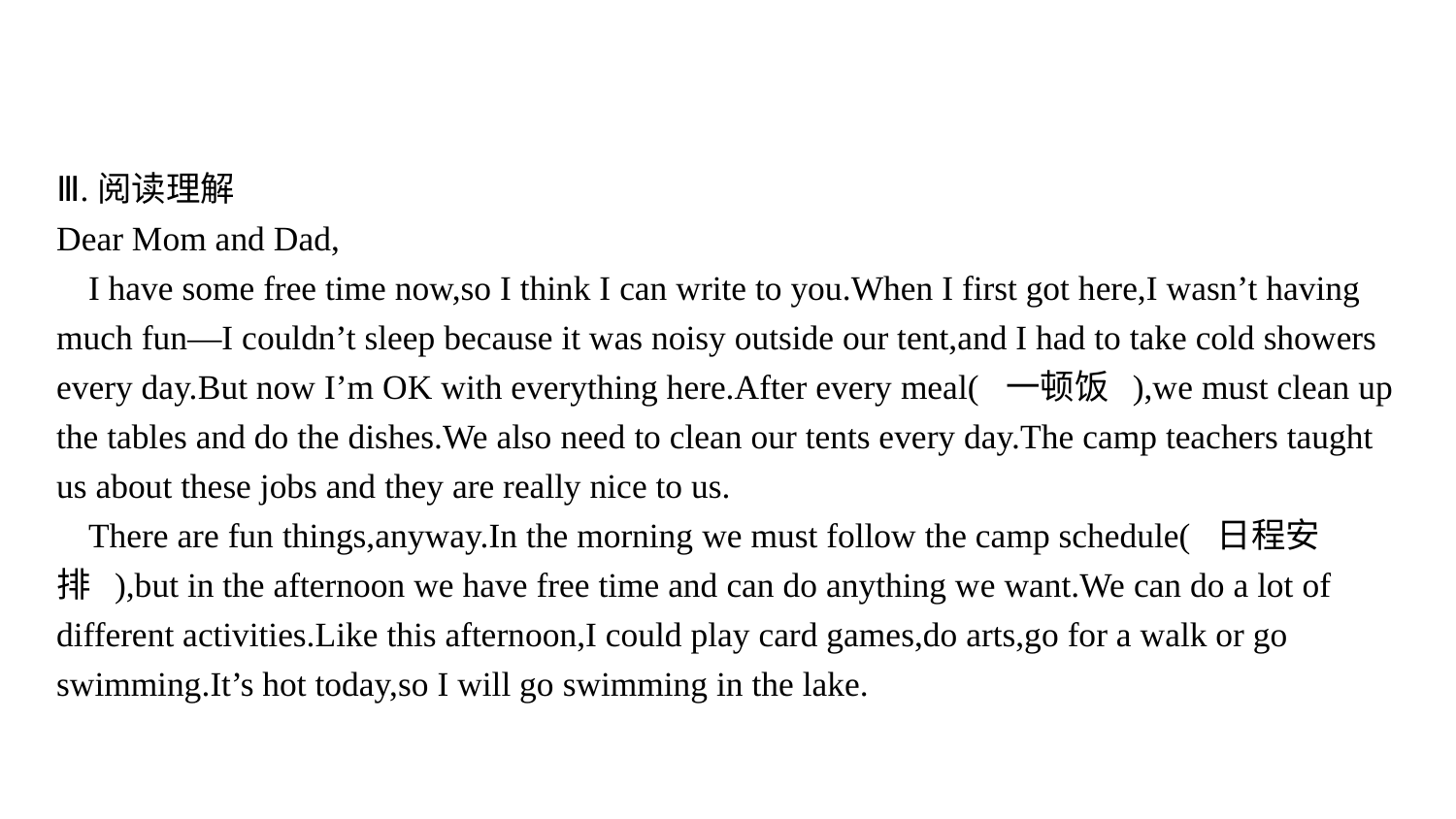

Ⅲ.阅读理解
Dear Mom and Dad,
I have some free time now,so I think I can write to you.When I first got here,I wasn’t having much fun—I couldn’t sleep because it was noisy outside our tent,and I had to take cold showers every day.But now I’m OK with everything here.After every meal(  一顿饭  ),we must clean up the tables and do the dishes.We also need to clean our tents every day.The camp teachers taught us about these jobs and they are really nice to us.
There are fun things,anyway.In the morning we must follow the camp schedule(  日程安排  ),but in the afternoon we have free time and can do anything we want.We can do a lot of different activities.Like this afternoon,I could play card games,do arts,go for a walk or go swimming.It’s hot today,so I will go swimming in the lake.